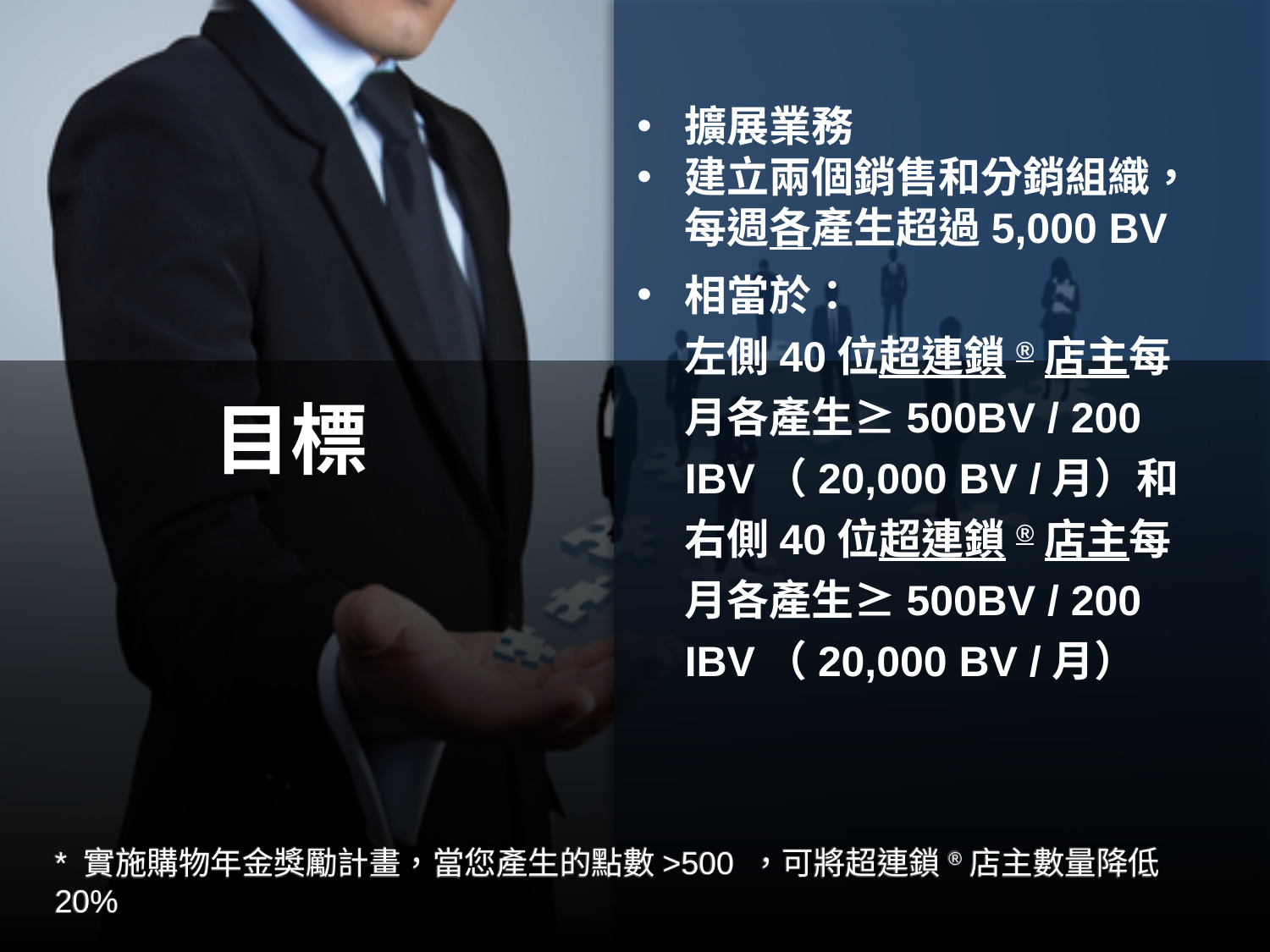

擴展業務
建立兩個銷售和分銷組織，每週各產生超過5,000 BV
相當於：
左側40位超連鎖®店主每月各產生≥500BV / 200 IBV（20,000 BV /月）和
右側40位超連鎖®店主每月各產生≥500BV / 200 IBV（20,000 BV /月）
# 目標

* 實施購物年金獎勵計畫，當您產生的點數>500 ，可將超連鎖®店主數量降低20%